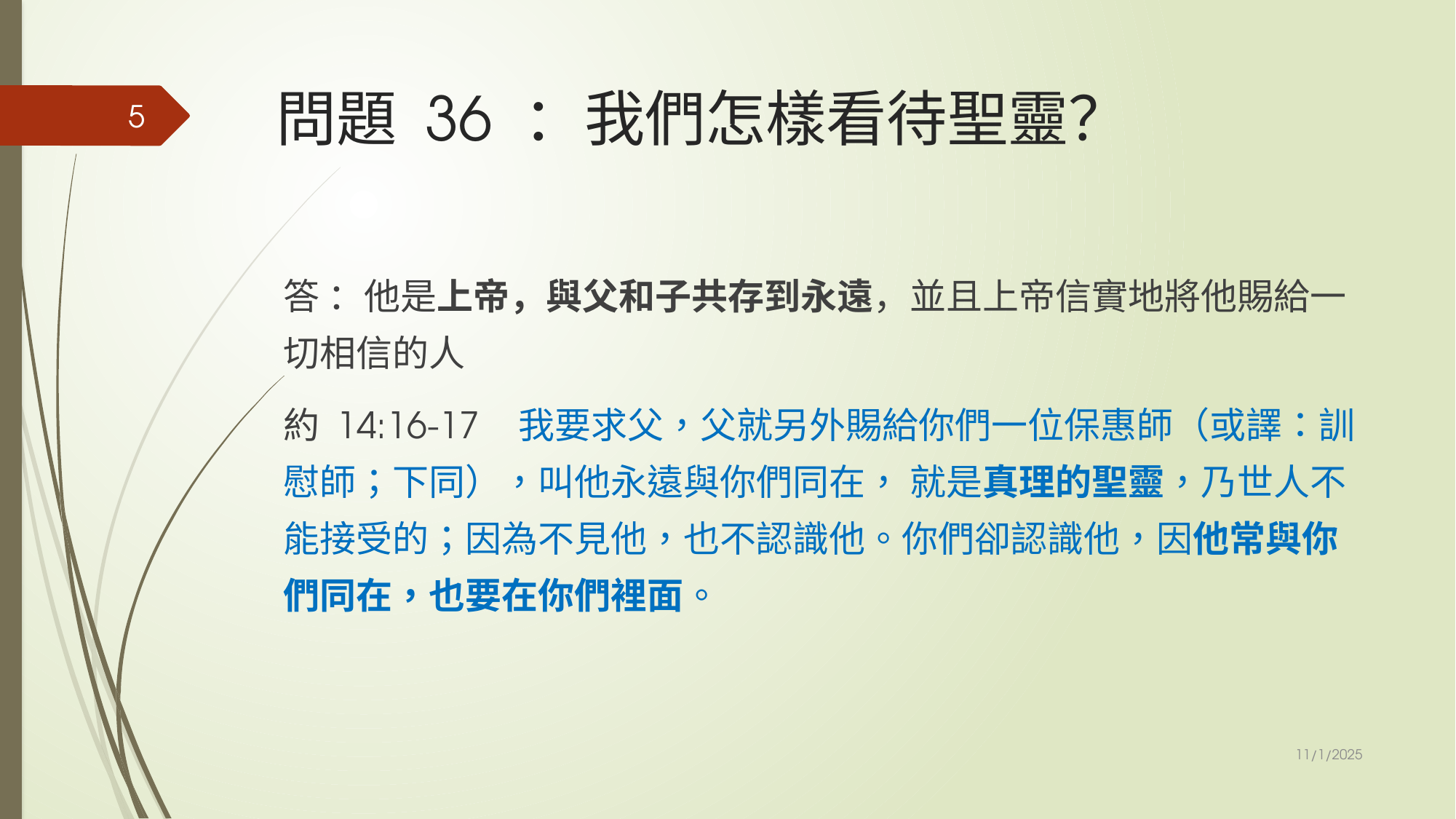

# 問題 36 ：我們怎樣看待聖靈？
5
答 ：他是上帝，與父和子共存到永遠，並且上帝信實地將他賜給一切相信的人
約 14:16-17   我要求父，父就另外賜給你們一位保惠師（或譯：訓慰師；下同），叫他永遠與你們同在， 就是真理的聖靈，乃世人不能接受的；因為不見他，也不認識他。你們卻認識他，因他常與你們同在，也要在你們裡面。
11/1/2025